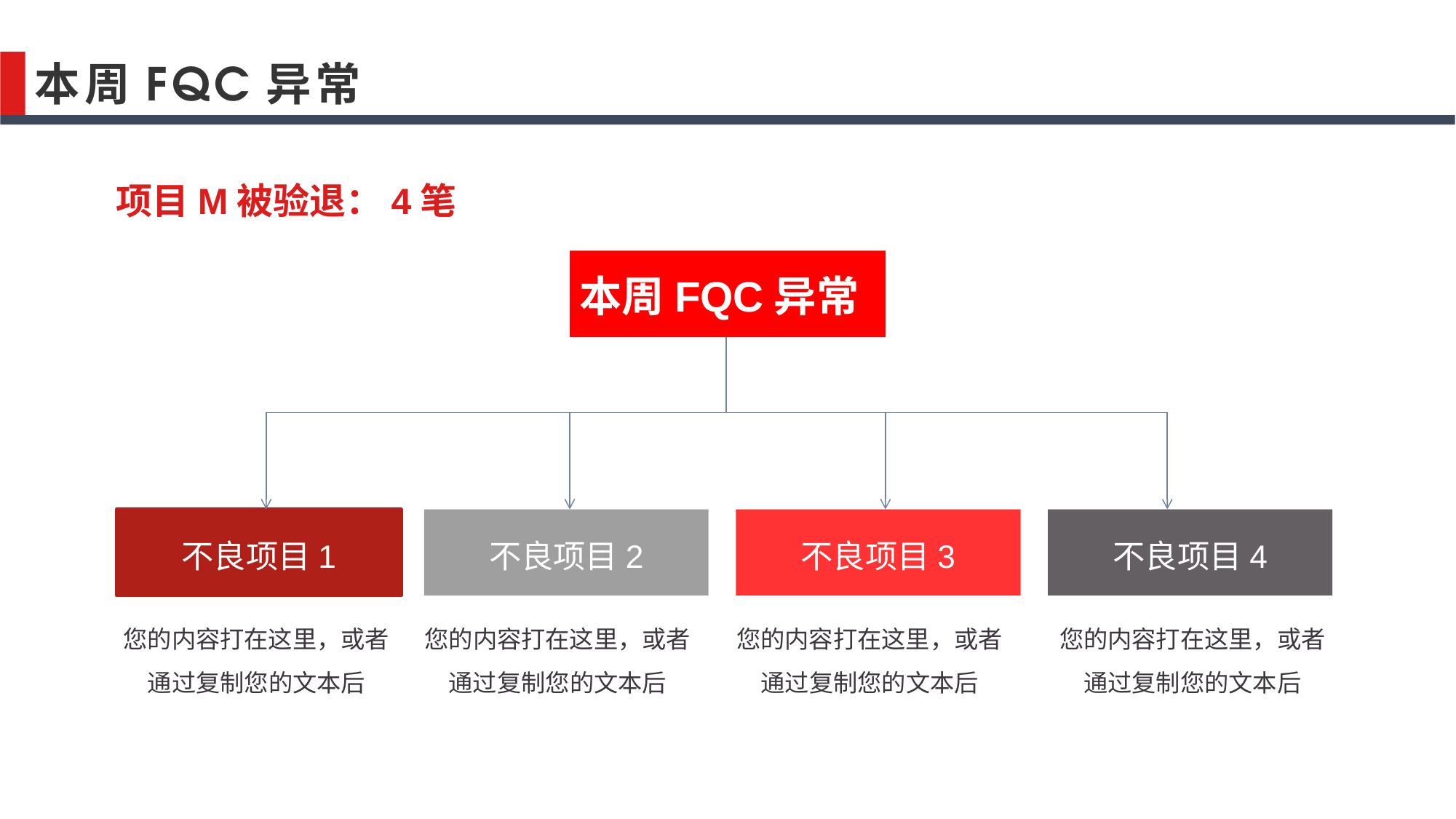

本周FQC异常

项目M被验退：4笔

本周FQC异常
不良项目1
不良项目2
不良项目3
不良项目4

您的内容打在这里，或者通过复制您的文本后
您的内容打在这里，或者通过复制您的文本后
您的内容打在这里，或者通过复制您的文本后
您的内容打在这里，或者通过复制您的文本后